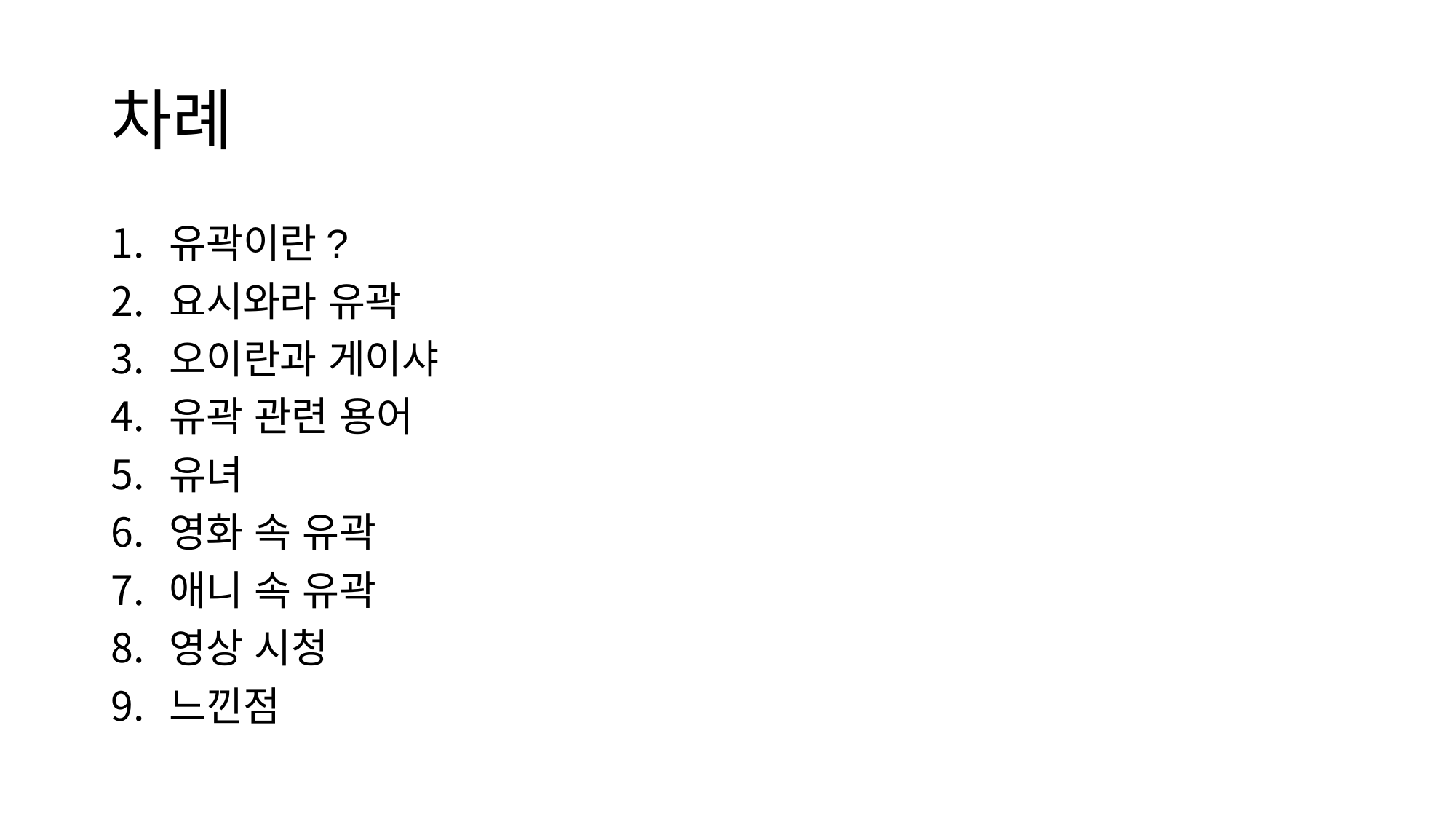

# 차례
유곽이란?
요시와라 유곽
오이란과 게이샤
유곽 관련 용어
유녀
영화 속 유곽
애니 속 유곽
영상 시청
느낀점